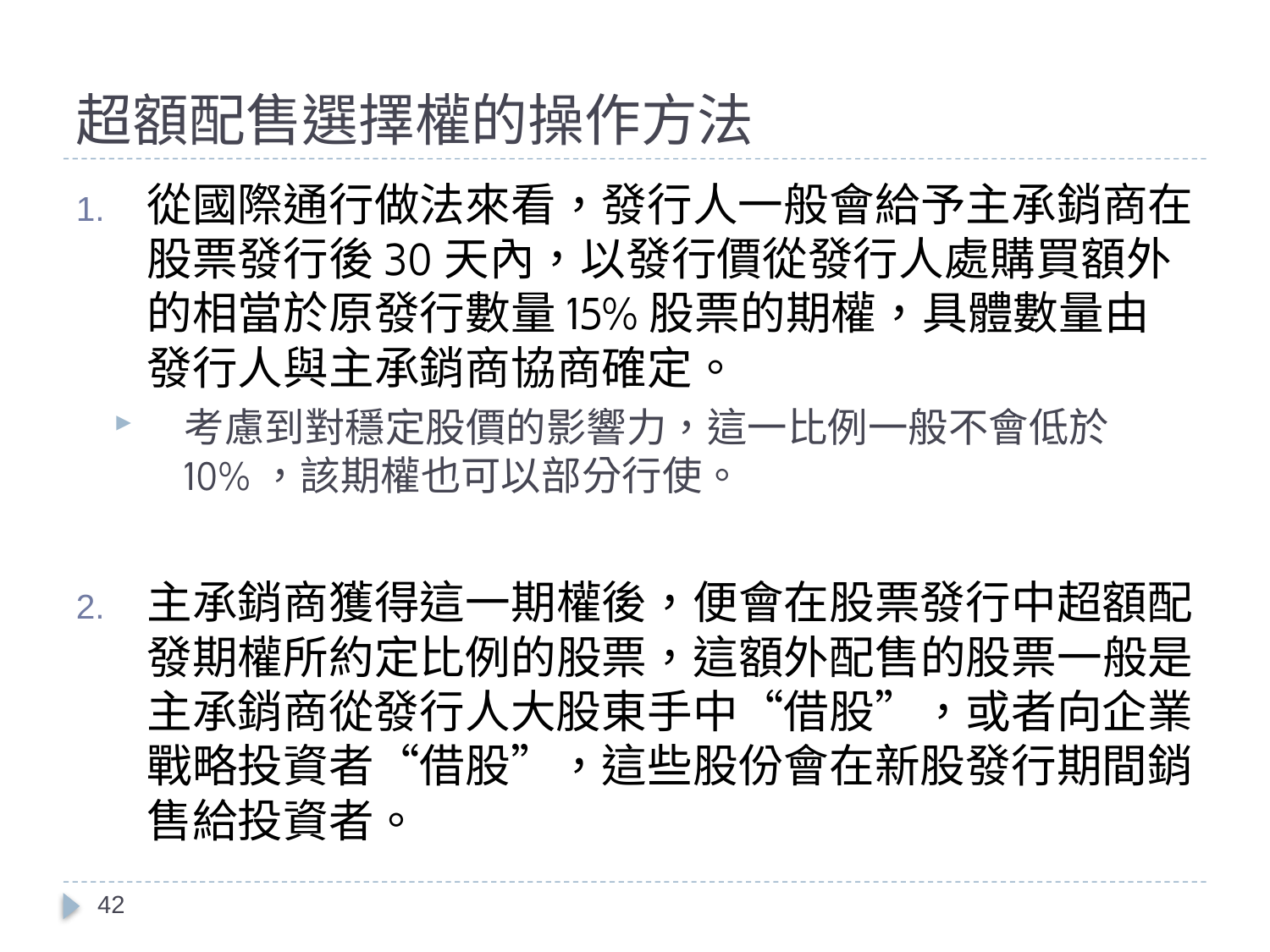

# 超額配售選擇權的操作方法
從國際通行做法來看，發行人一般會給予主承銷商在股票發行後30天內，以發行價從發行人處購買額外的相當於原發行數量15%股票的期權，具體數量由發行人與主承銷商協商確定。
考慮到對穩定股價的影響力，這一比例一般不會低於10%，該期權也可以部分行使。

主承銷商獲得這一期權後，便會在股票發行中超額配發期權所約定比例的股票，這額外配售的股票一般是主承銷商從發行人大股東手中“借股”，或者向企業戰略投資者“借股”，這些股份會在新股發行期間銷售給投資者。
42